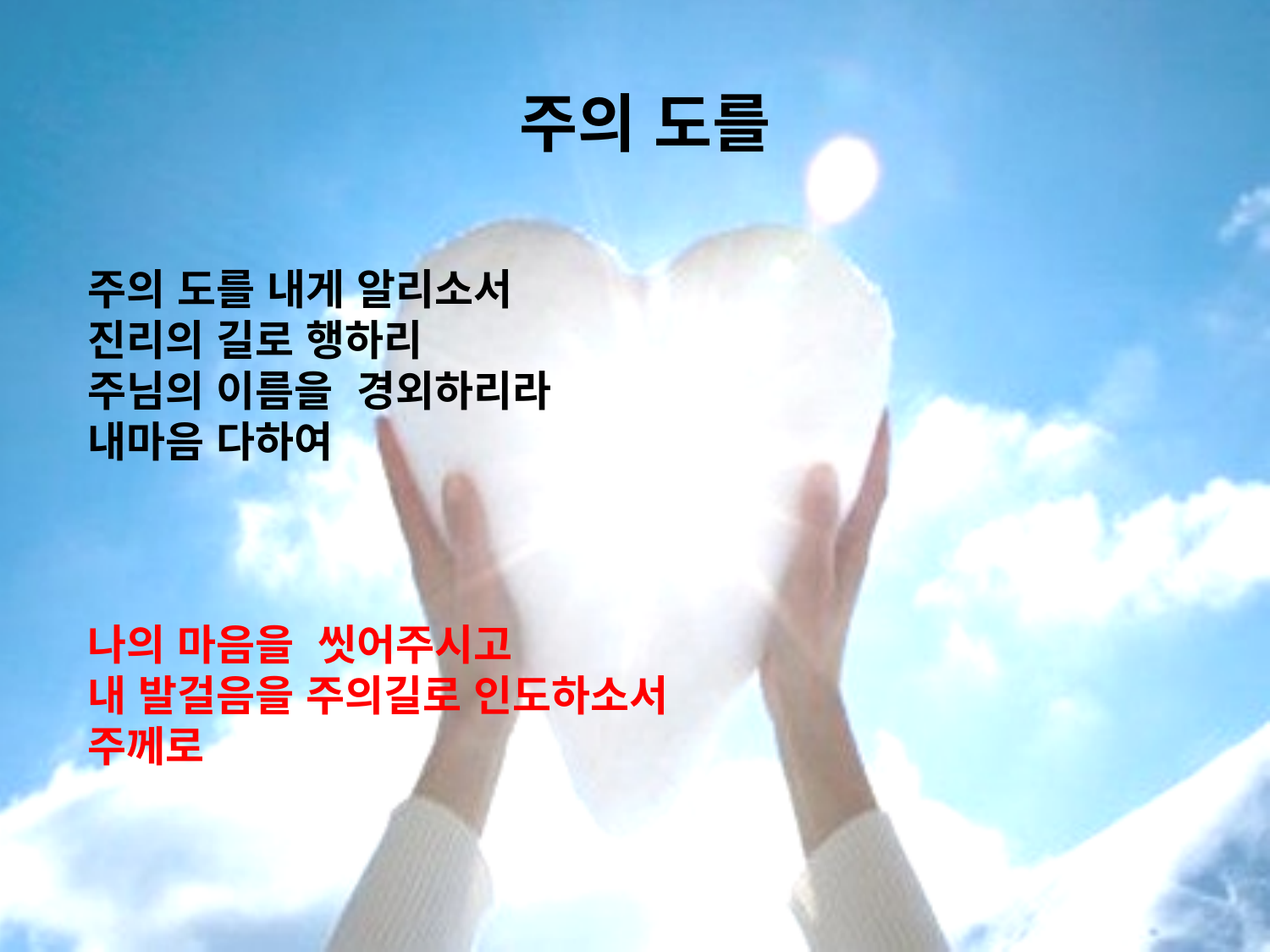

# 주의 도를
주의 도를 내게 알리소서
진리의 길로 행하리
주님의 이름을  경외하리라
내마음 다하여
나의 마음을  씻어주시고
내 발걸음을 주의길로 인도하소서
주께로